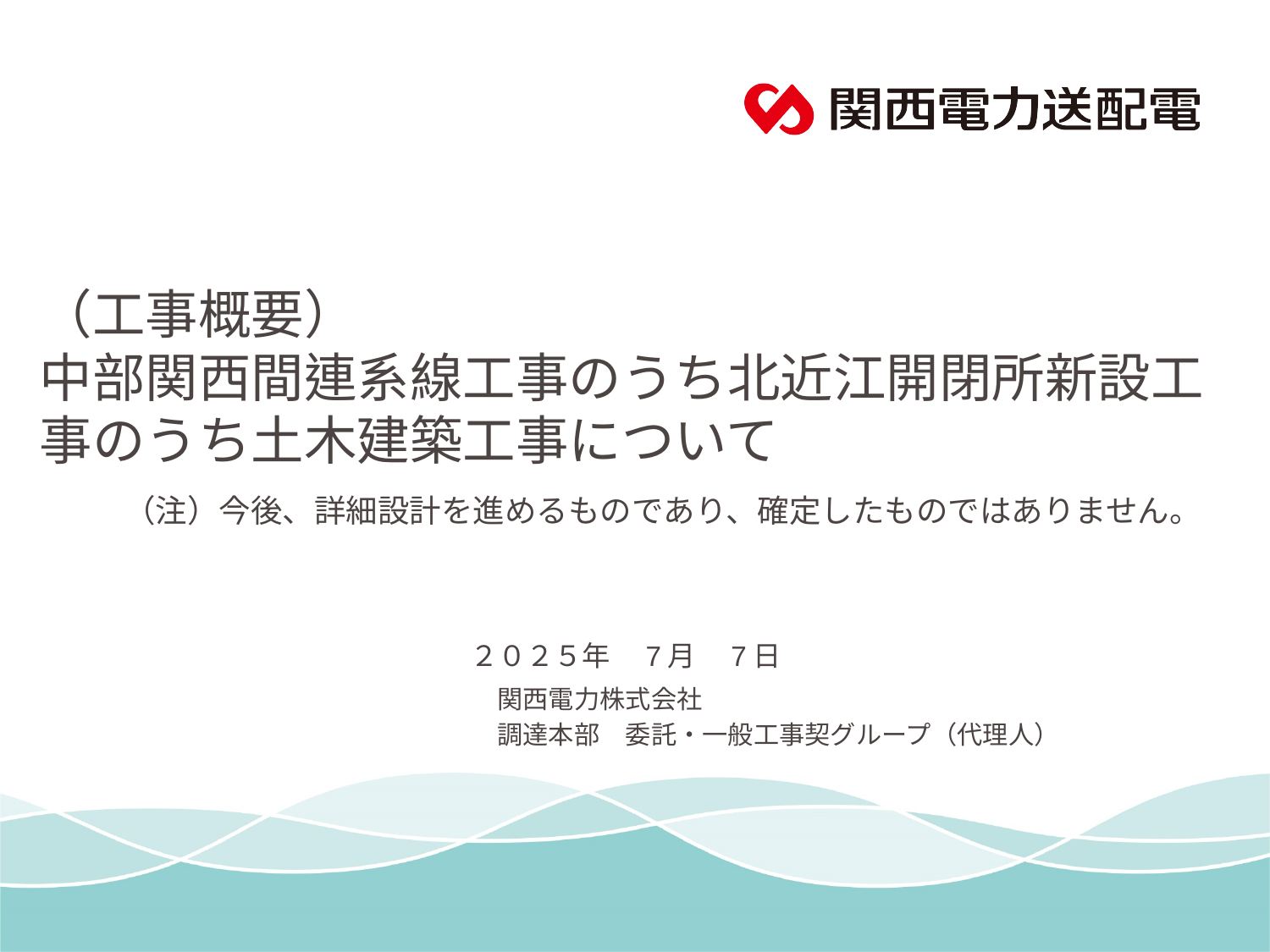

# （工事概要） 中部関西間連系線工事のうち北近江開閉所新設工事のうち土木建築工事について
（注）今後、詳細設計を進めるものであり、確定したものではありません。
２０２５年　7月　7日
関西電力株式会社
調達本部　委託・一般工事契グループ（代理人）